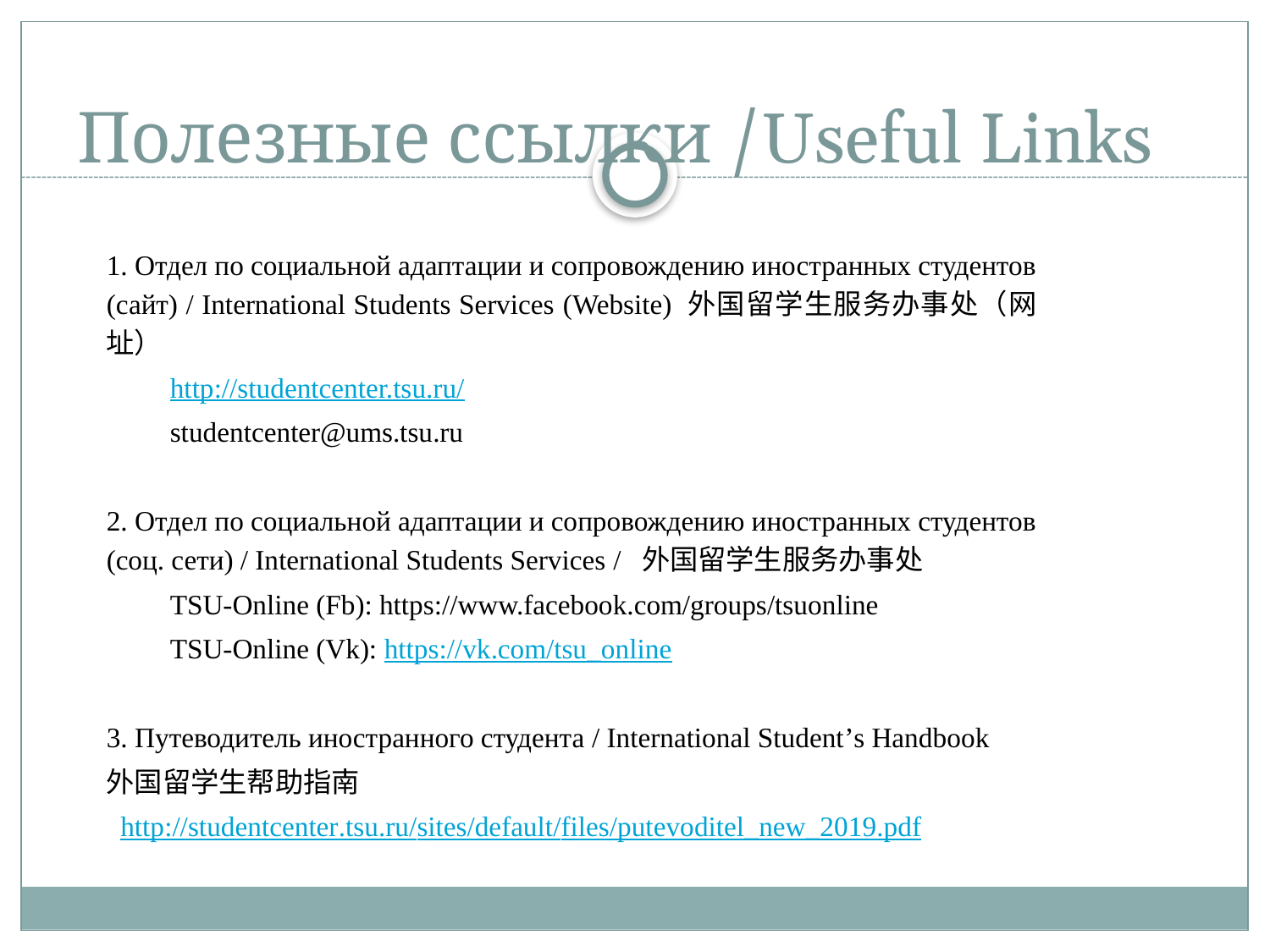

# Полезные ссылки /Useful Links
1. Отдел по социальной адаптации и сопровождению иностранных студентов (сайт) / International Students Services (Website) 外国留学生服务办事处（网址）
http://studentcenter.tsu.ru/
studentcenter@ums.tsu.ru

2. Отдел по социальной адаптации и сопровождению иностранных студентов (соц. сети) / International Students Services /  外国留学生服务办事处
TSU-Online (Fb): https://www.facebook.com/groups/tsuonline
TSU-Online (Vk): https://vk.com/tsu_online

3. Путеводитель иностранного студента / International Student’s Handbook
外国留学生帮助指南
  http://studentcenter.tsu.ru/sites/default/files/putevoditel_new_2019.pdf